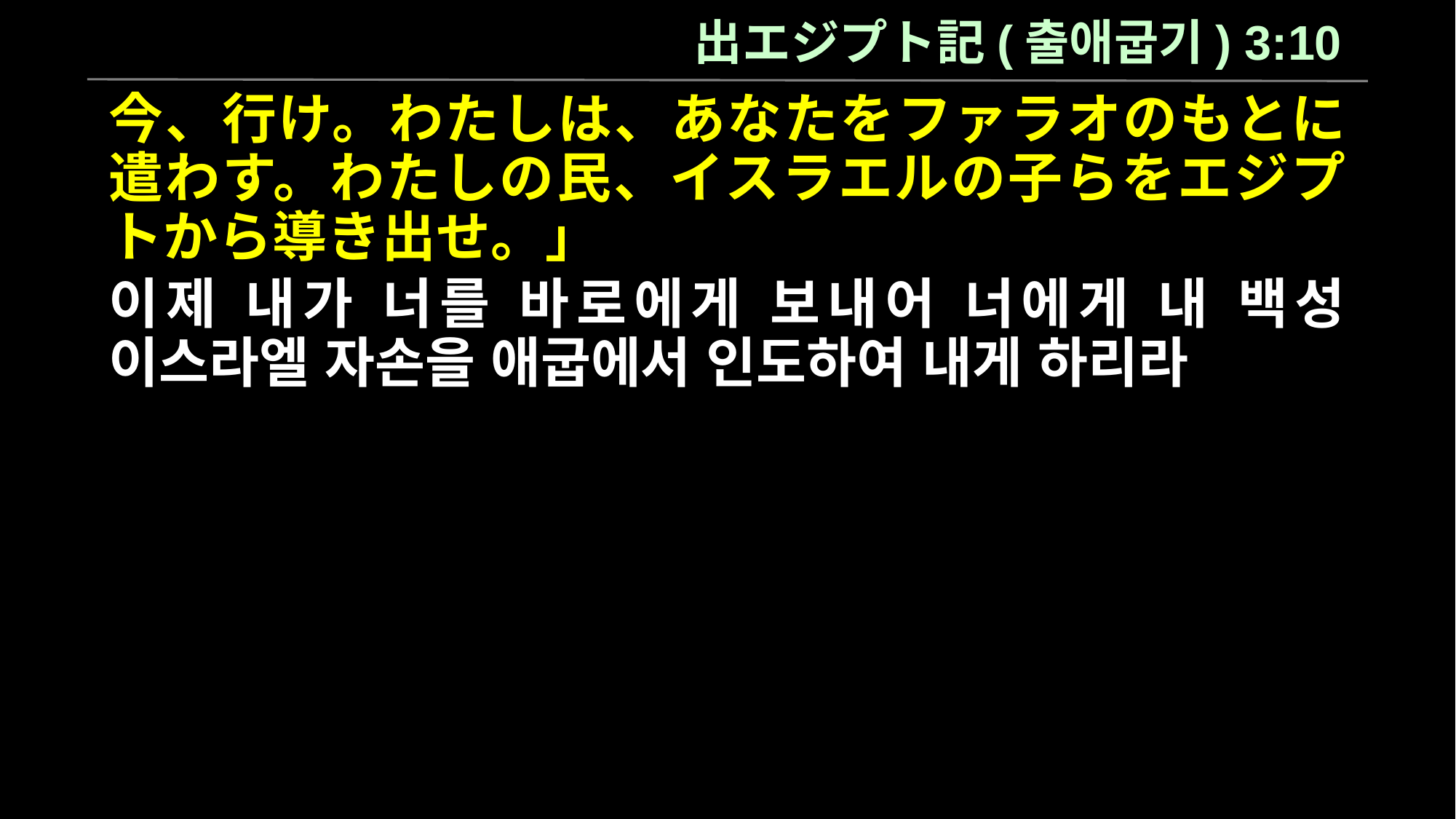

出エジプト記(출애굽기) 3:10

今、行け。わたしは、あなたをファラオのもとに遣わす。わたしの民、イスラエルの子らをエジプトから導き出せ。」
이제 내가 너를 바로에게 보내어 너에게 내 백성 이스라엘 자손을 애굽에서 인도하여 내게 하리라